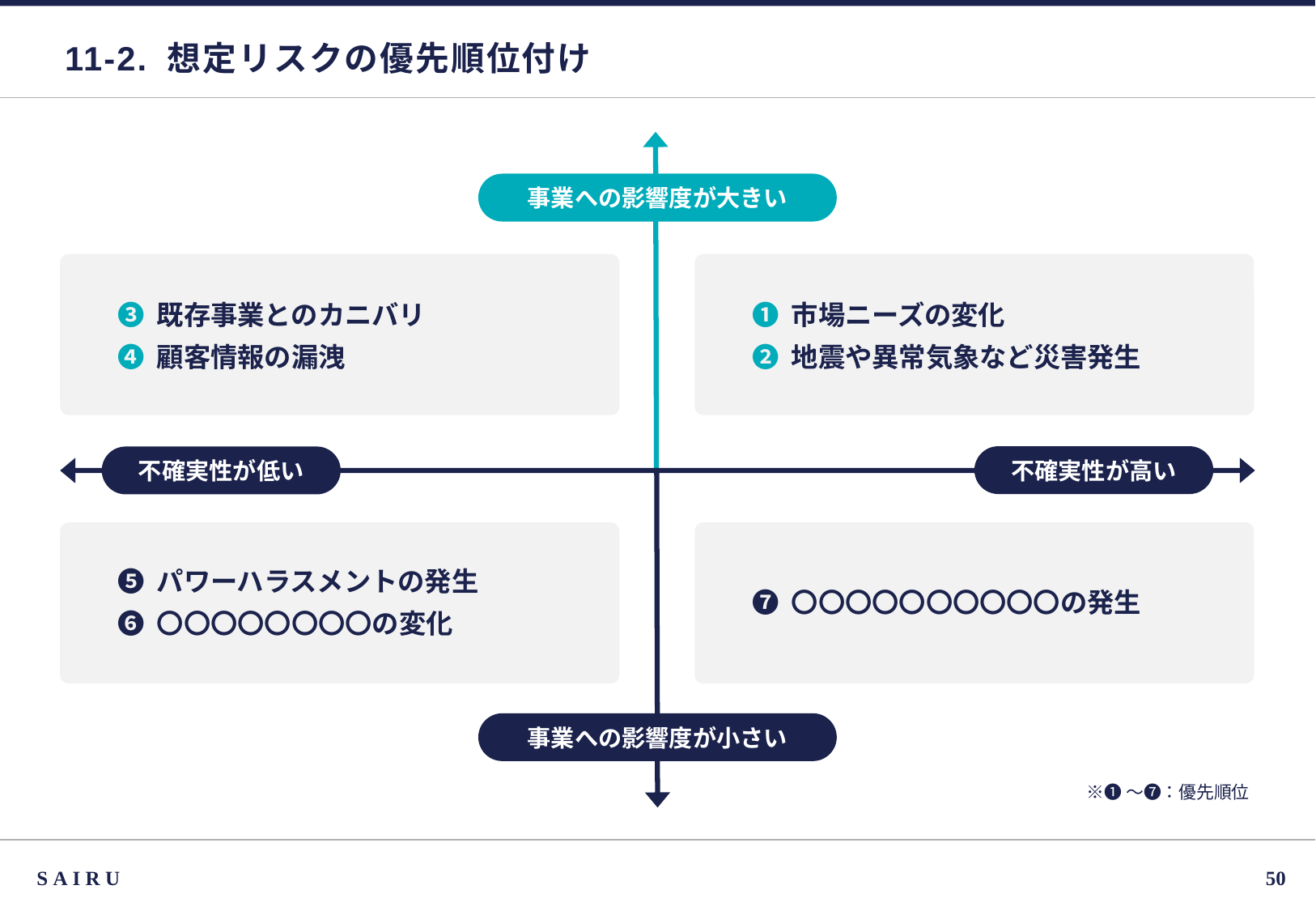

# 11-2. 想定リスクの優先順位付け
事業への影響度が大きい

❸ 既存事業とのカニバリ
❹ 顧客情報の漏洩
❶ 市場ニーズの変化
❷ 地震や異常気象など災害発生
不確実性が高い
不確実性が低い

❺ パワーハラスメントの発生
❻ 〇〇〇〇〇〇〇〇の変化
❼ 〇〇〇〇〇〇〇〇〇〇の発生
事業への影響度が小さい
※❶〜❼：優先順位
SAIRU
50